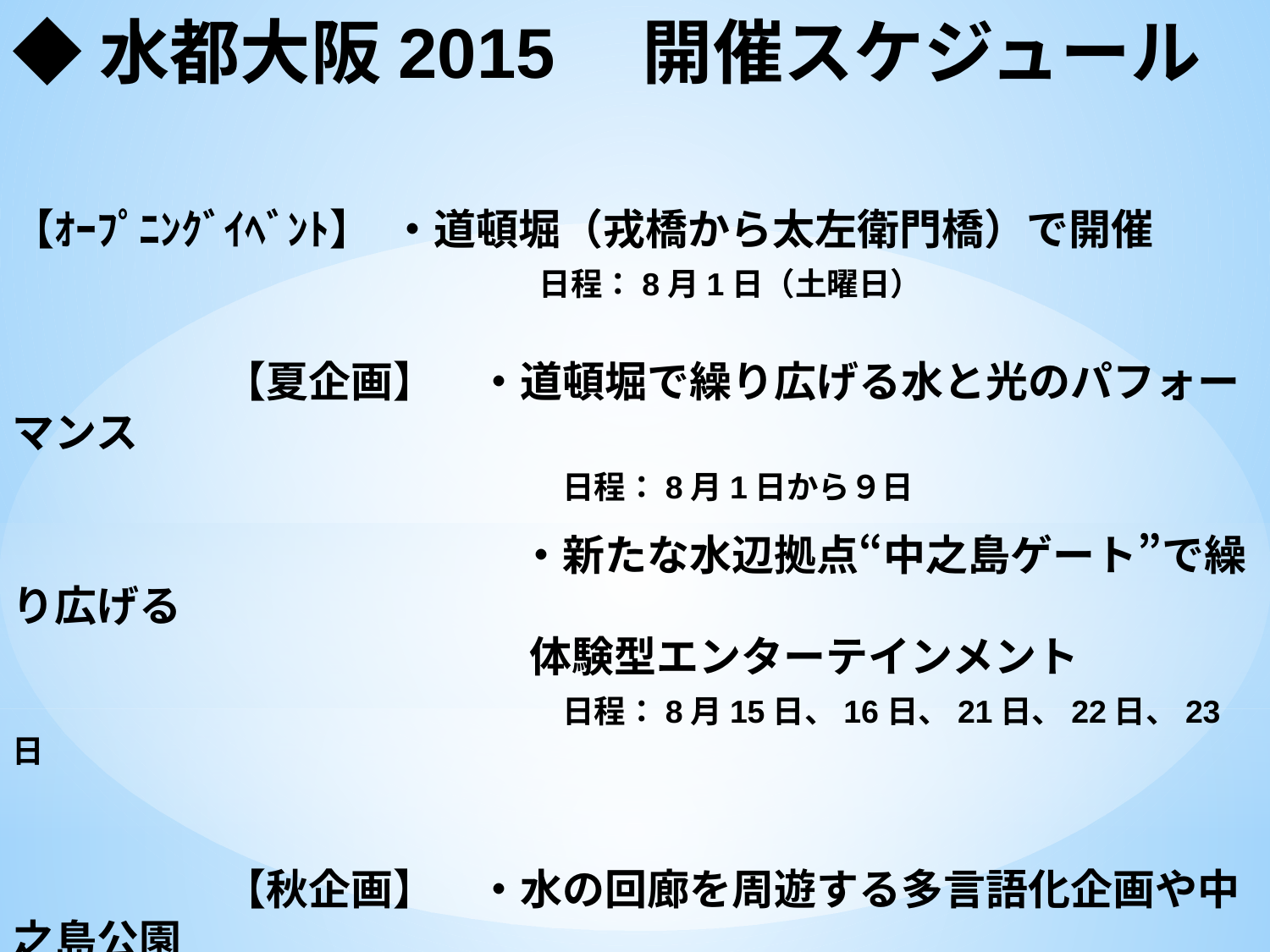

◆水都大阪2015　開催スケジュール

【ｵｰﾌﾟﾆﾝｸﾞｲﾍﾞﾝﾄ】  ・道頓堀（戎橋から太左衛門橋）で開催
　　　　　　　　　  　　　日程：8月1日（土曜日）

　　　　　【夏企画】　・道頓堀で繰り広げる水と光のパフォーマンス
　　　　　　　　　　　　　日程：8月1日から９日
　　　　　　　　　　　　・新たな水辺拠点“中之島ゲート”で繰り広げる
　　　　　　　　　　　　 体験型エンターテインメント
　　　　　　　　　　　　　日程：8月15日、16日、21日、22日、23日

　　　　　【秋企画】　・水の回廊を周遊する多言語化企画や中之島公園
　　　　　　　　　　　　 での企画など多彩なプログラムを実施